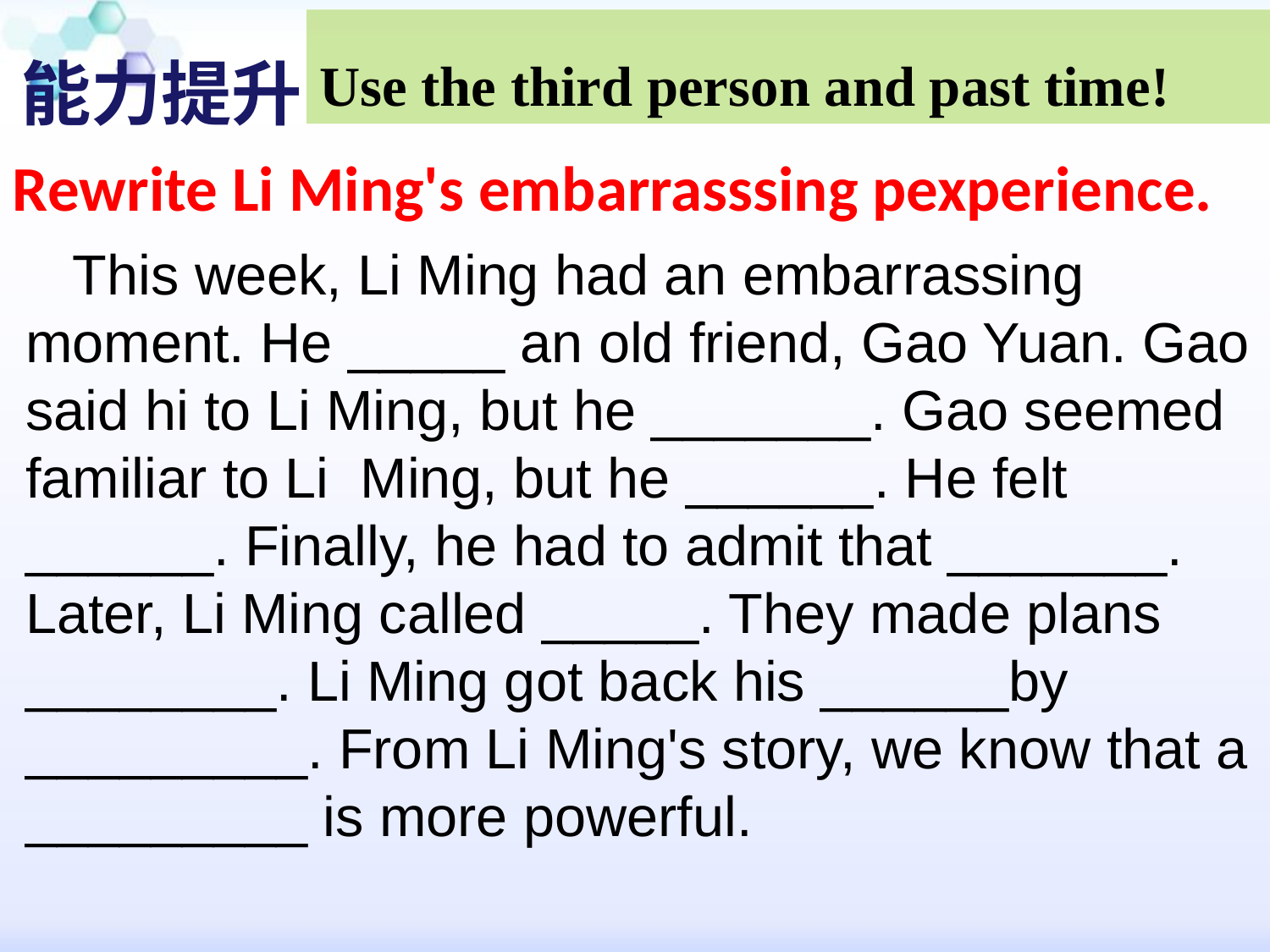

Use the third person and past time!
能力提升
Rewrite Li Ming's embarrasssing pexperience.
   This week, Li Ming had an embarrassing moment. He _____ an old friend, Gao Yuan. Gao said hi to Li Ming, but he _______. Gao seemed familiar to Li  Ming, but he ______. He felt ______. Finally, he had to admit that _______. Later, Li Ming called _____. They made plans ________. Li Ming got back his ______by _________. From Li Ming's story, we know that a _________ is more powerful.